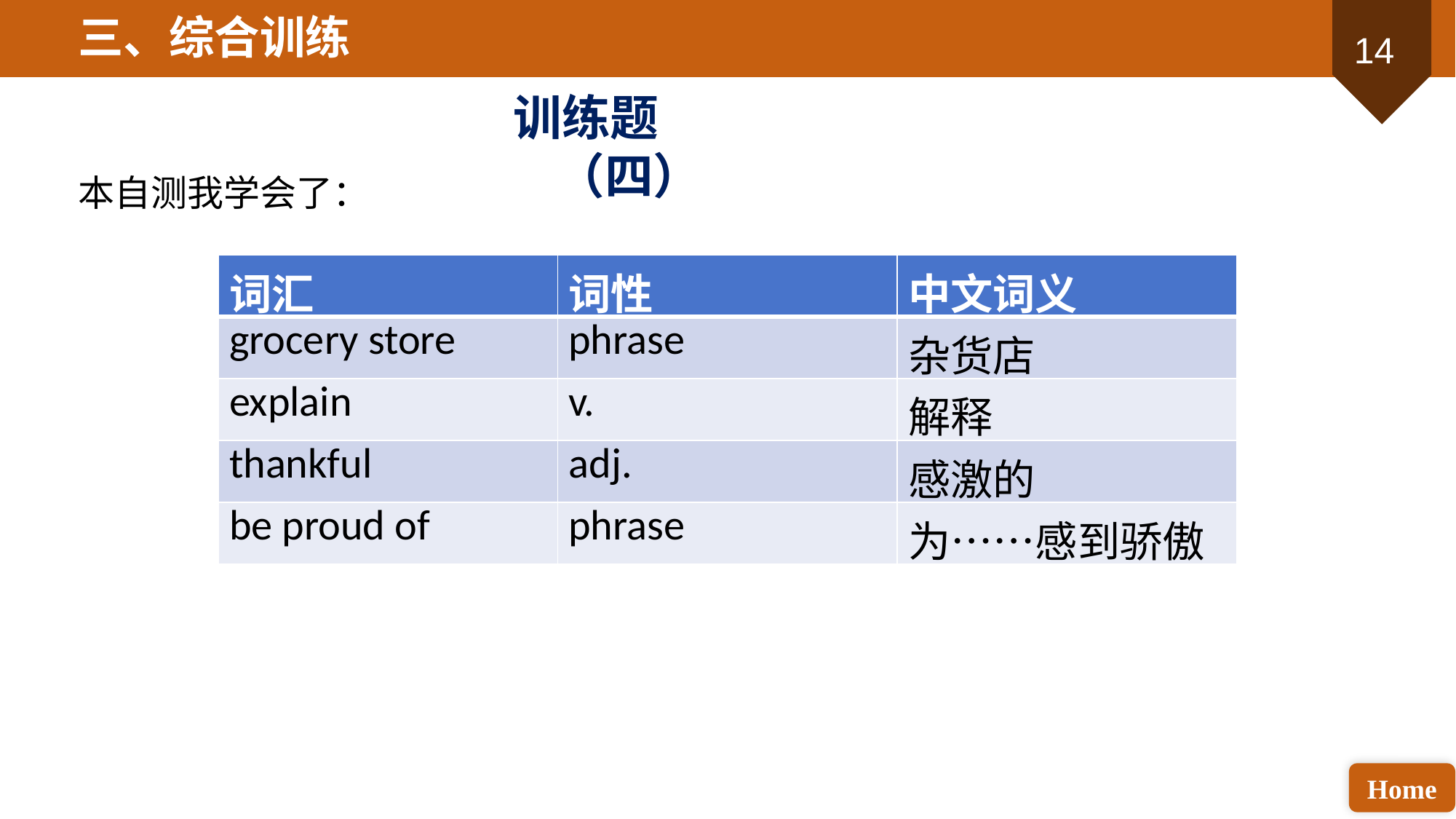

三、综合训练
训练题（四）
本自测我学会了：

| 词汇 | 词性 | 中文词义 |
| --- | --- | --- |
| grocery store | phrase | 杂货店 |
| explain | v. | 解释 |
| thankful | adj. | 感激的 |
| be proud of | phrase | 为……感到骄傲 |